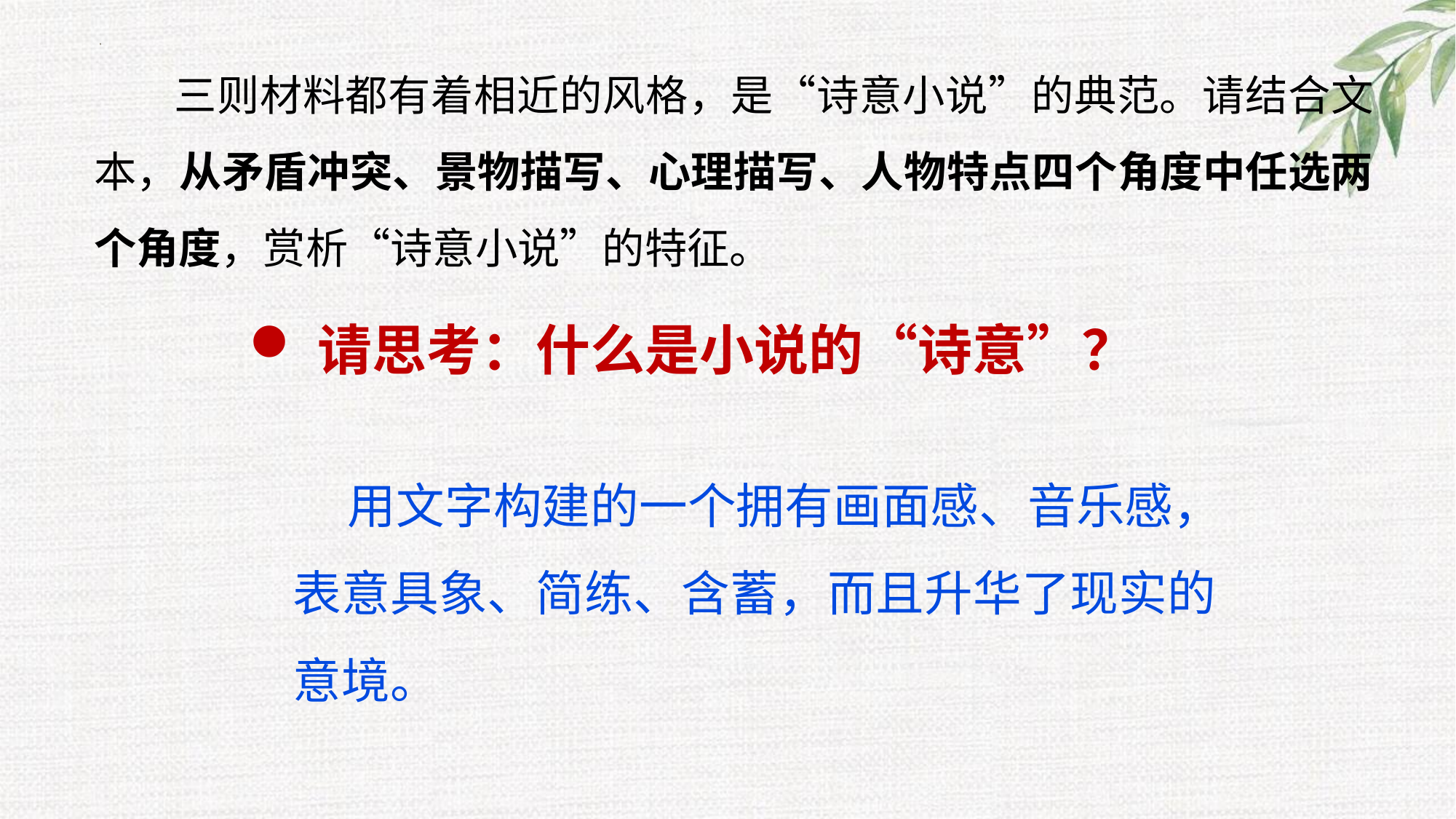

三则材料都有着相近的风格，是“诗意小说”的典范。请结合文本，从矛盾冲突、景物描写、心理描写、人物特点四个角度中任选两个角度，赏析“诗意小说”的特征。
请思考：什么是小说的“诗意”？
用文字构建的一个拥有画面感、音乐感，表意具象、简练、含蓄，而且升华了现实的意境。